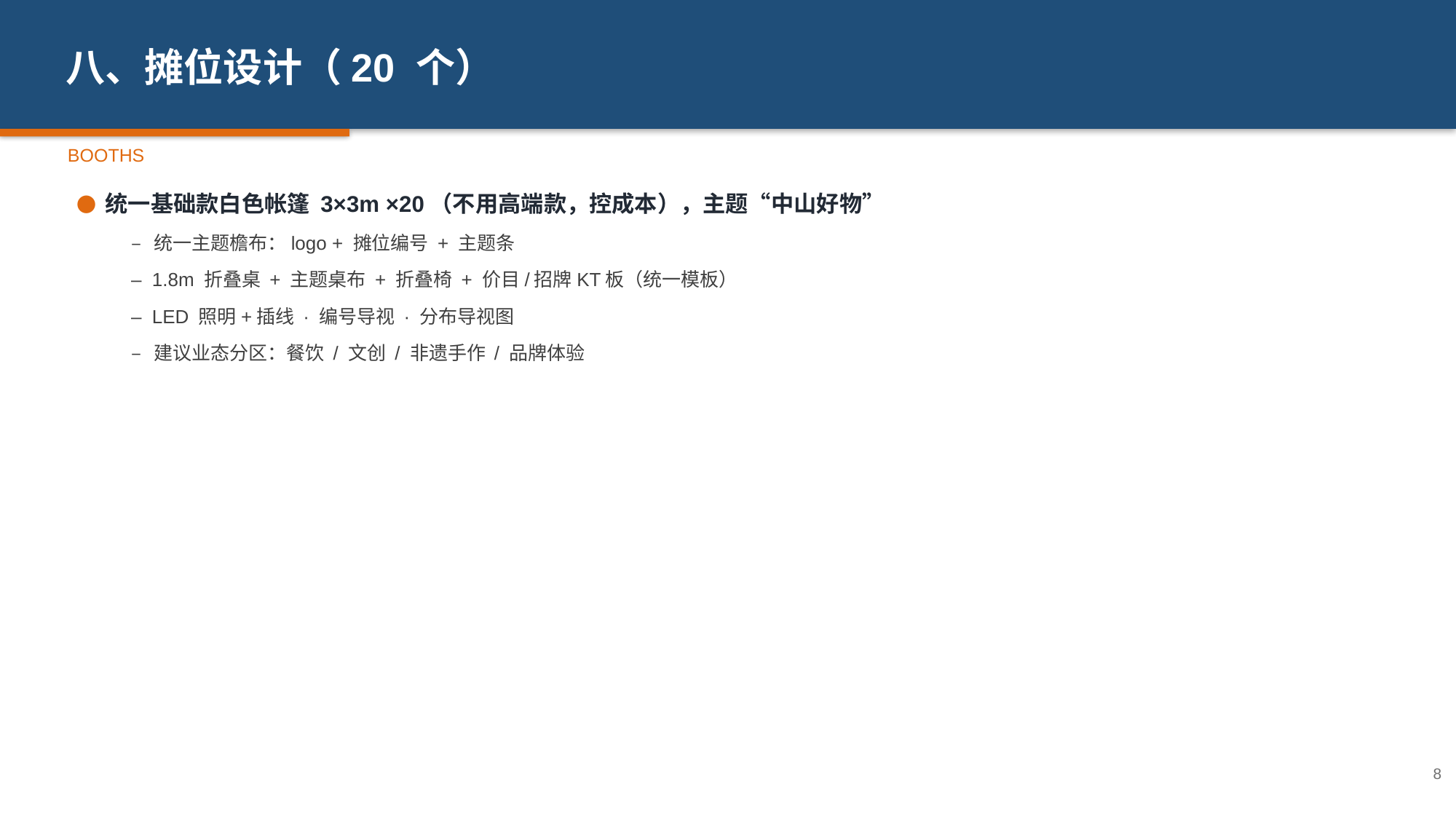

八、摊位设计（20 个）

BOOTHS
● 统一基础款白色帐篷 3×3m ×20（不用高端款，控成本），主题“中山好物”
–  统一主题檐布：logo + 摊位编号 + 主题条
–  1.8m 折叠桌 + 主题桌布 + 折叠椅 + 价目/招牌KT板（统一模板）
–  LED 照明+插线 · 编号导视 · 分布导视图
–  建议业态分区：餐饮 / 文创 / 非遗手作 / 品牌体验
8